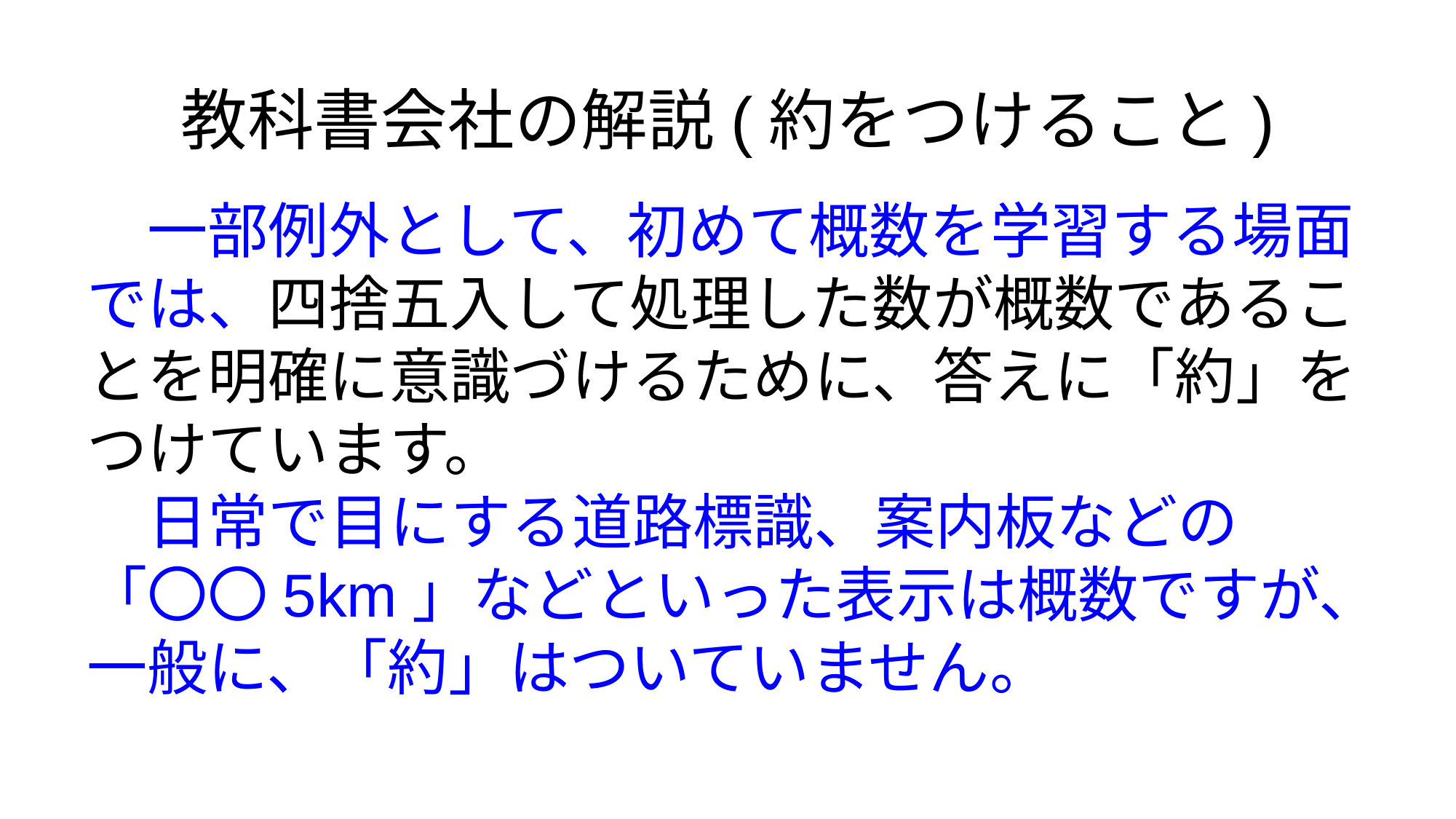

# 教科書会社の解説(約をつけること)
　一部例外として、初めて概数を学習する場面では、四捨五入して処理した数が概数であることを明確に意識づけるために、答えに「約」をつけています。
　日常で目にする道路標識、案内板などの
「〇〇5km」などといった表示は概数ですが、一般に、「約」はついていません。